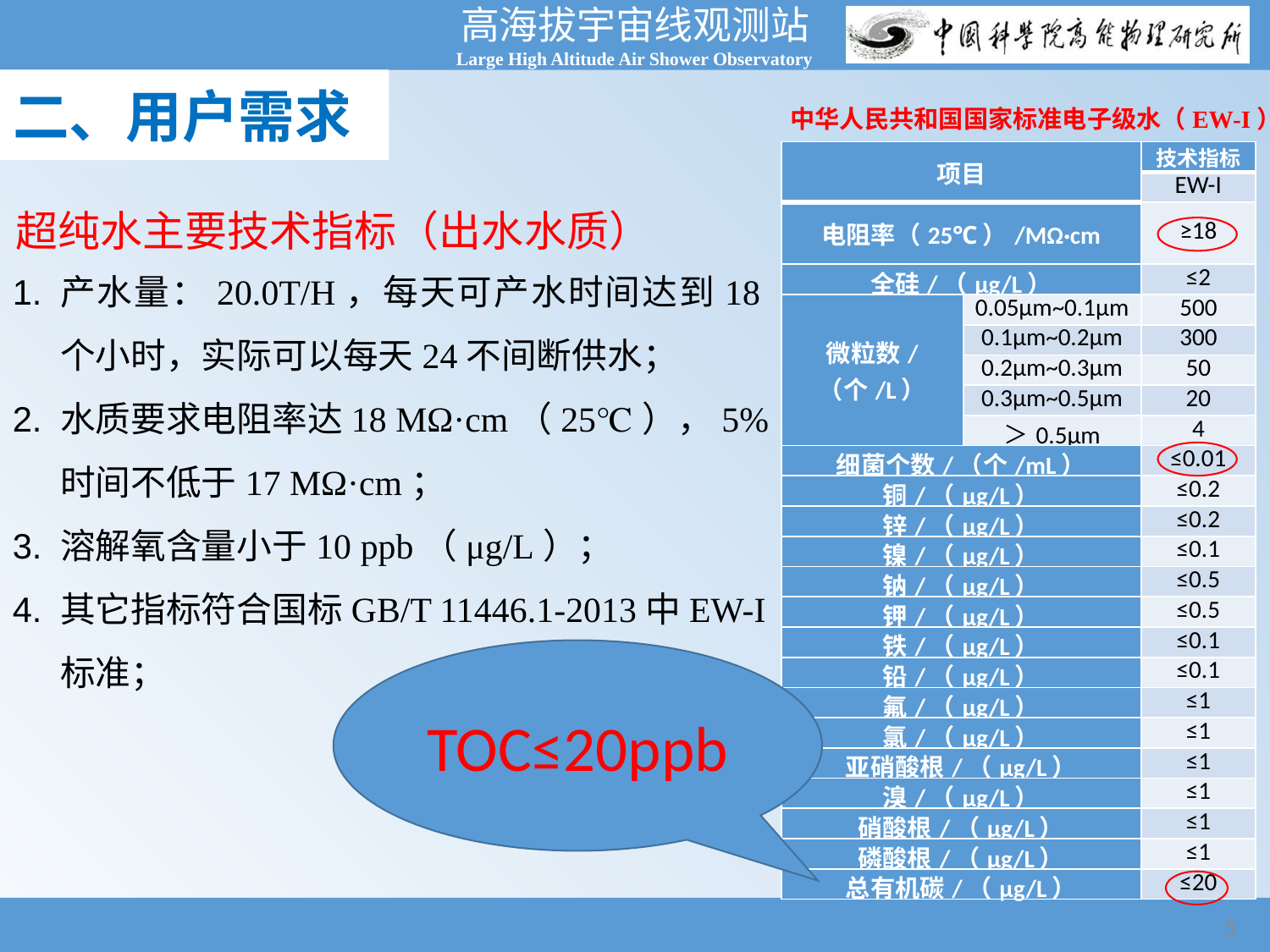

二、用户需求
中华人民共和国国家标准电子级水（EW-I）
| 项目 |  | 技术指标 |
| --- | --- | --- |
|  |  | EW-I |
| 电阻率（25℃）/MΩ·cm |  | ≥18 |
| 全硅/（μg/L） |  | ≤2 |
| 微粒数/ （个/L） | 0.05μm~0.1μm | 500 |
|  | 0.1μm~0.2μm | 300 |
|  | 0.2μm~0.3μm | 50 |
|  | 0.3μm~0.5μm | 20 |
|  | ＞0.5μm | 4 |
| 细菌个数/（个/mL） |  | ≤0.01 |
| 铜/（μg/L） |  | ≤0.2 |
| 锌/（μg/L） |  | ≤0.2 |
| 镍/（μg/L） |  | ≤0.1 |
| 钠/（μg/L） |  | ≤0.5 |
| 钾/（μg/L） |  | ≤0.5 |
| 铁/（μg/L） |  | ≤0.1 |
| 铅/（μg/L） |  | ≤0.1 |
| 氟/（μg/L） |  | ≤1 |
| 氯/（μg/L） |  | ≤1 |
| 亚硝酸根/（μg/L） |  | ≤1 |
| 溴/（μg/L） |  | ≤1 |
| 硝酸根/（μg/L） |  | ≤1 |
| 磷酸根/（μg/L） |  | ≤1 |
| 总有机碳/（μg/L） |  | ≤20 |
超纯水主要技术指标（出水水质）

产水量：20.0T/H，每天可产水时间达到18个小时，实际可以每天24不间断供水；
水质要求电阻率达18 MΩ·cm（25℃），5%时间不低于17 MΩ·cm；
溶解氧含量小于10 ppb（μg/L）；
其它指标符合国标GB/T 11446.1-2013中EW-I标准；

TOC≤20ppb

5